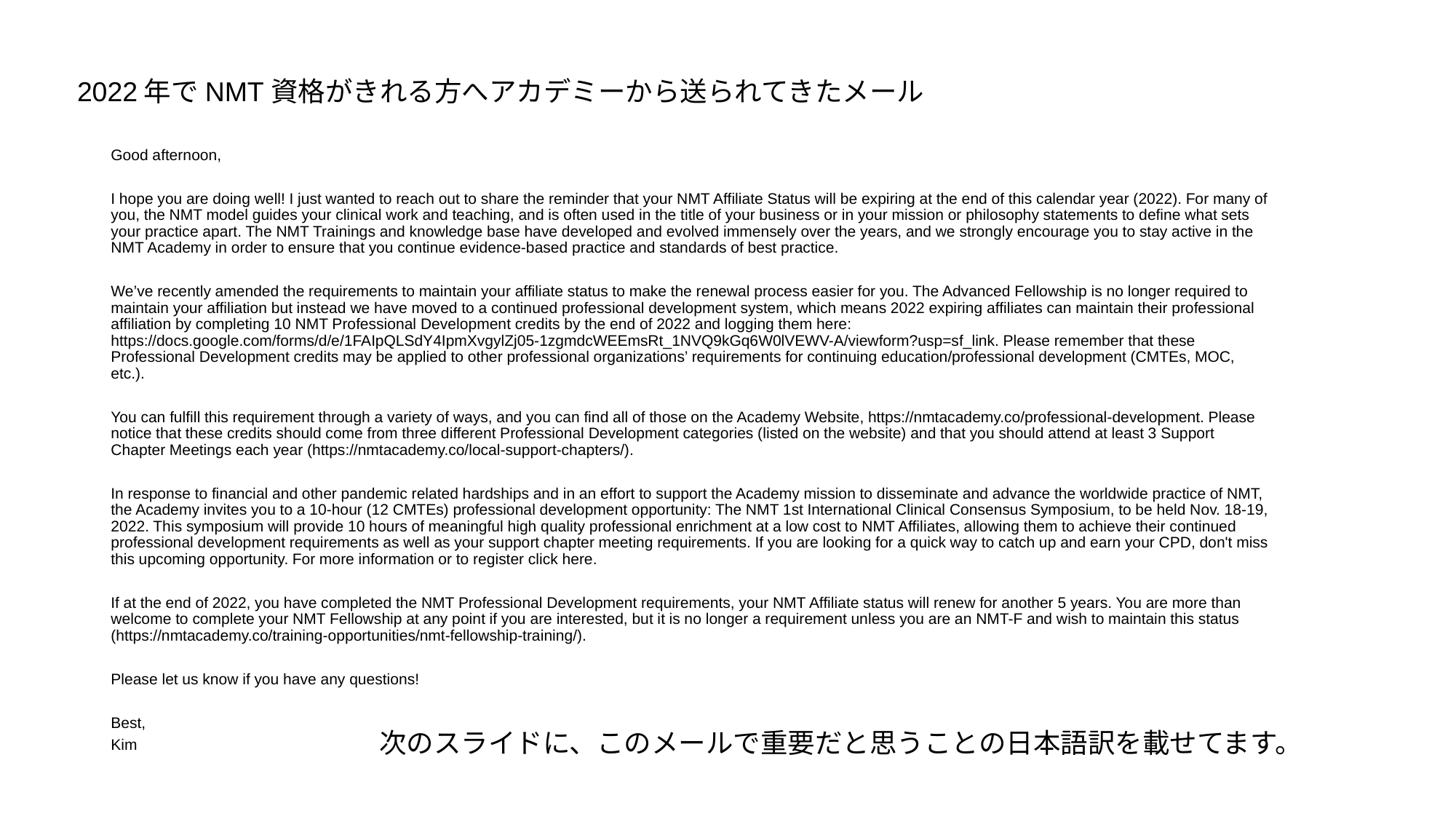

2022年でNMT資格がきれる方へアカデミーから送られてきたメール
Good afternoon,

I hope you are doing well! I just wanted to reach out to share the reminder that your NMT Affiliate Status will be expiring at the end of this calendar year (2022). For many of you, the NMT model guides your clinical work and teaching, and is often used in the title of your business or in your mission or philosophy statements to define what sets your practice apart. The NMT Trainings and knowledge base have developed and evolved immensely over the years, and we strongly encourage you to stay active in the NMT Academy in order to ensure that you continue evidence-based practice and standards of best practice.

We’ve recently amended the requirements to maintain your affiliate status to make the renewal process easier for you. The Advanced Fellowship is no longer required to maintain your affiliation but instead we have moved to a continued professional development system, which means 2022 expiring affiliates can maintain their professional affiliation by completing 10 NMT Professional Development credits by the end of 2022 and logging them here: https://docs.google.com/forms/d/e/1FAIpQLSdY4IpmXvgylZj05-1zgmdcWEEmsRt_1NVQ9kGq6W0lVEWV-A/viewform?usp=sf_link. Please remember that these Professional Development credits may be applied to other professional organizations’ requirements for continuing education/professional development (CMTEs, MOC, etc.).

You can fulfill this requirement through a variety of ways, and you can find all of those on the Academy Website, https://nmtacademy.co/professional-development. Please notice that these credits should come from three different Professional Development categories (listed on the website) and that you should attend at least 3 Support Chapter Meetings each year (https://nmtacademy.co/local-support-chapters/).

In response to financial and other pandemic related hardships and in an effort to support the Academy mission to disseminate and advance the worldwide practice of NMT, the Academy invites you to a 10-hour (12 CMTEs) professional development opportunity: The NMT 1st International Clinical Consensus Symposium, to be held Nov. 18-19, 2022. This symposium will provide 10 hours of meaningful high quality professional enrichment at a low cost to NMT Affiliates, allowing them to achieve their continued professional development requirements as well as your support chapter meeting requirements. If you are looking for a quick way to catch up and earn your CPD, don't miss this upcoming opportunity. For more information or to register click here.

If at the end of 2022, you have completed the NMT Professional Development requirements, your NMT Affiliate status will renew for another 5 years. You are more than welcome to complete your NMT Fellowship at any point if you are interested, but it is no longer a requirement unless you are an NMT-F and wish to maintain this status (https://nmtacademy.co/training-opportunities/nmt-fellowship-training/).

Please let us know if you have any questions!

Best,
Kim
次のスライドに、このメールで重要だと思うことの日本語訳を載せてます。